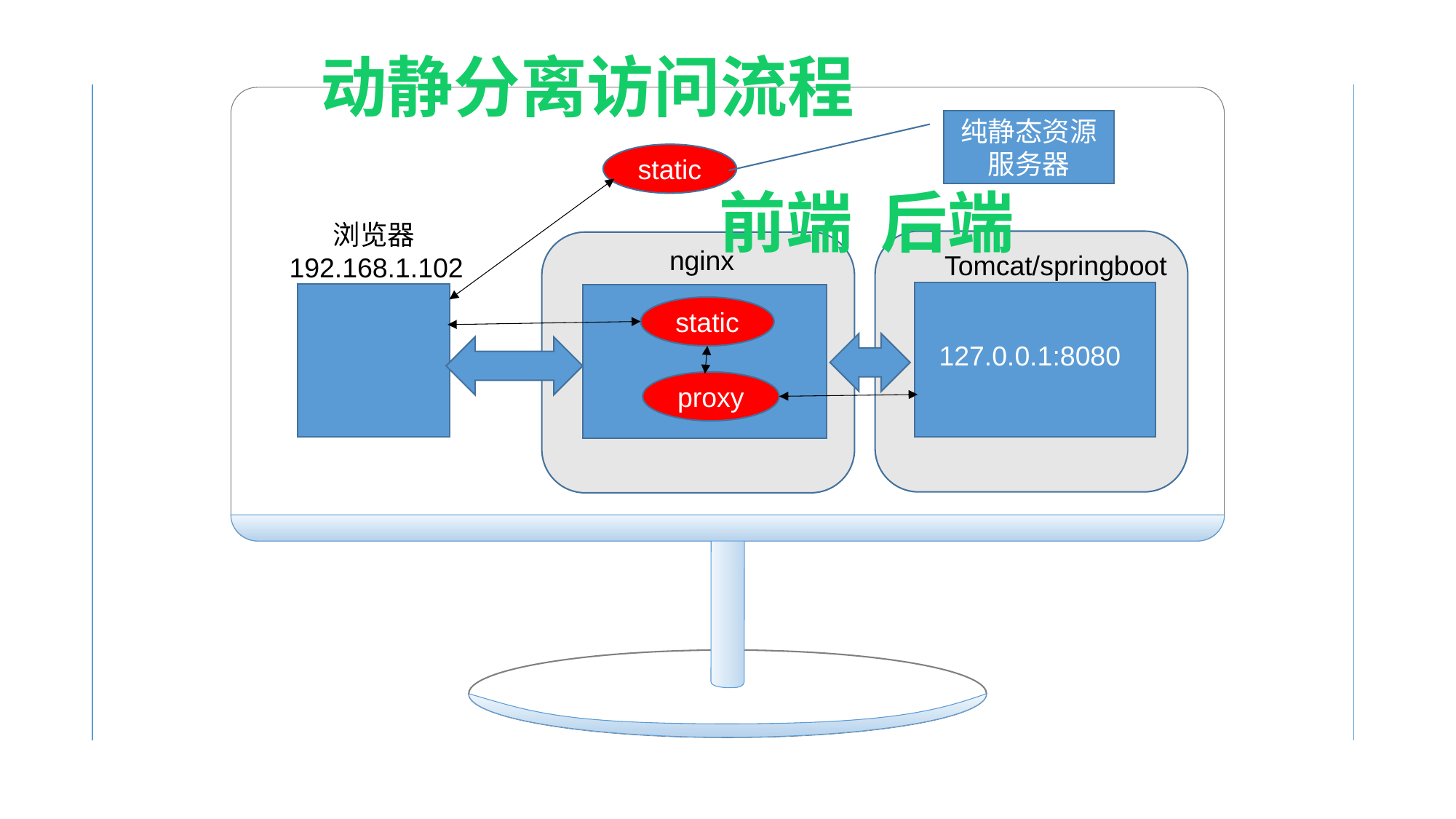

动静分离访问流程

纯静态资源服务器
static
前端
后端
      浏览器
192.168.1.102

nginx
Tomcat/springboot

static

127.0.0.1:8080

proxy